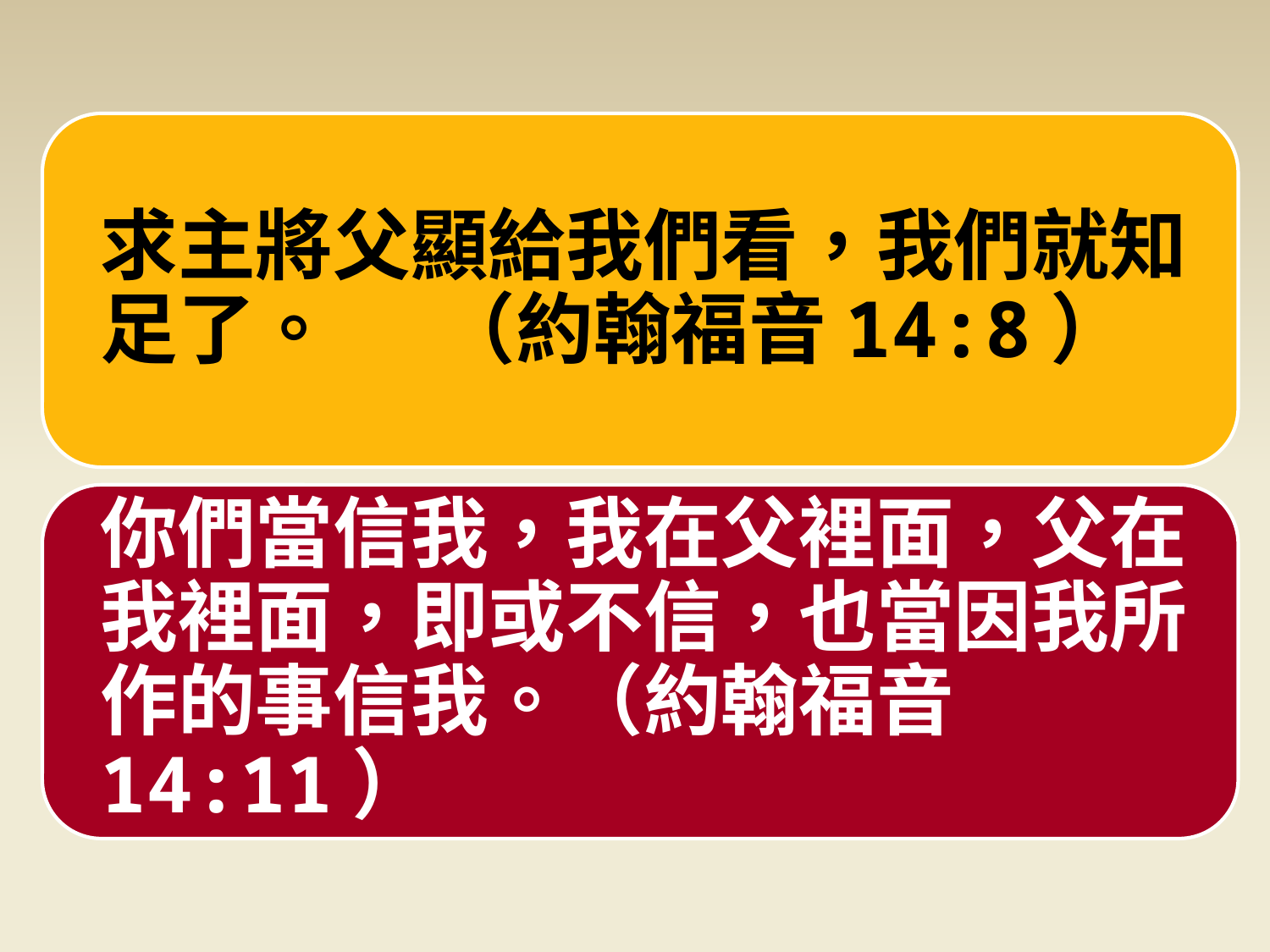

求主將父顯給我們看，我們就知足了。      （約翰福音14:8）
你們當信我，我在父裡面，父在我裡面，即或不信，也當因我所作的事信我。（約翰福音14:11）